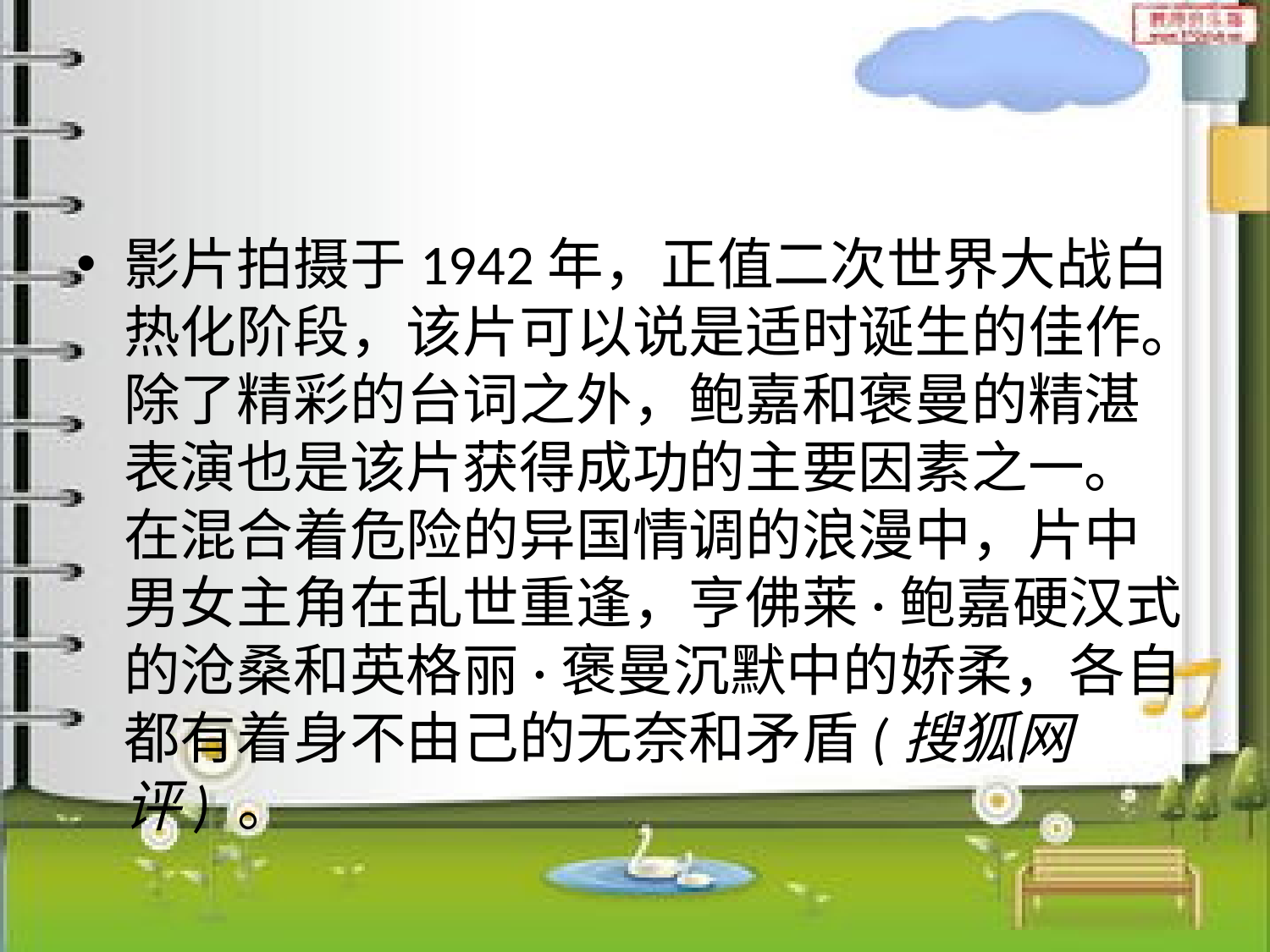

#
影片拍摄于1942年，正值二次世界大战白热化阶段，该片可以说是适时诞生的佳作。除了精彩的台词之外，鲍嘉和褒曼的精湛表演也是该片获得成功的主要因素之一。在混合着危险的异国情调的浪漫中，片中男女主角在乱世重逢，亨佛莱·鲍嘉硬汉式的沧桑和英格丽·褒曼沉默中的娇柔，各自都有着身不由己的无奈和矛盾(搜狐网评) 。